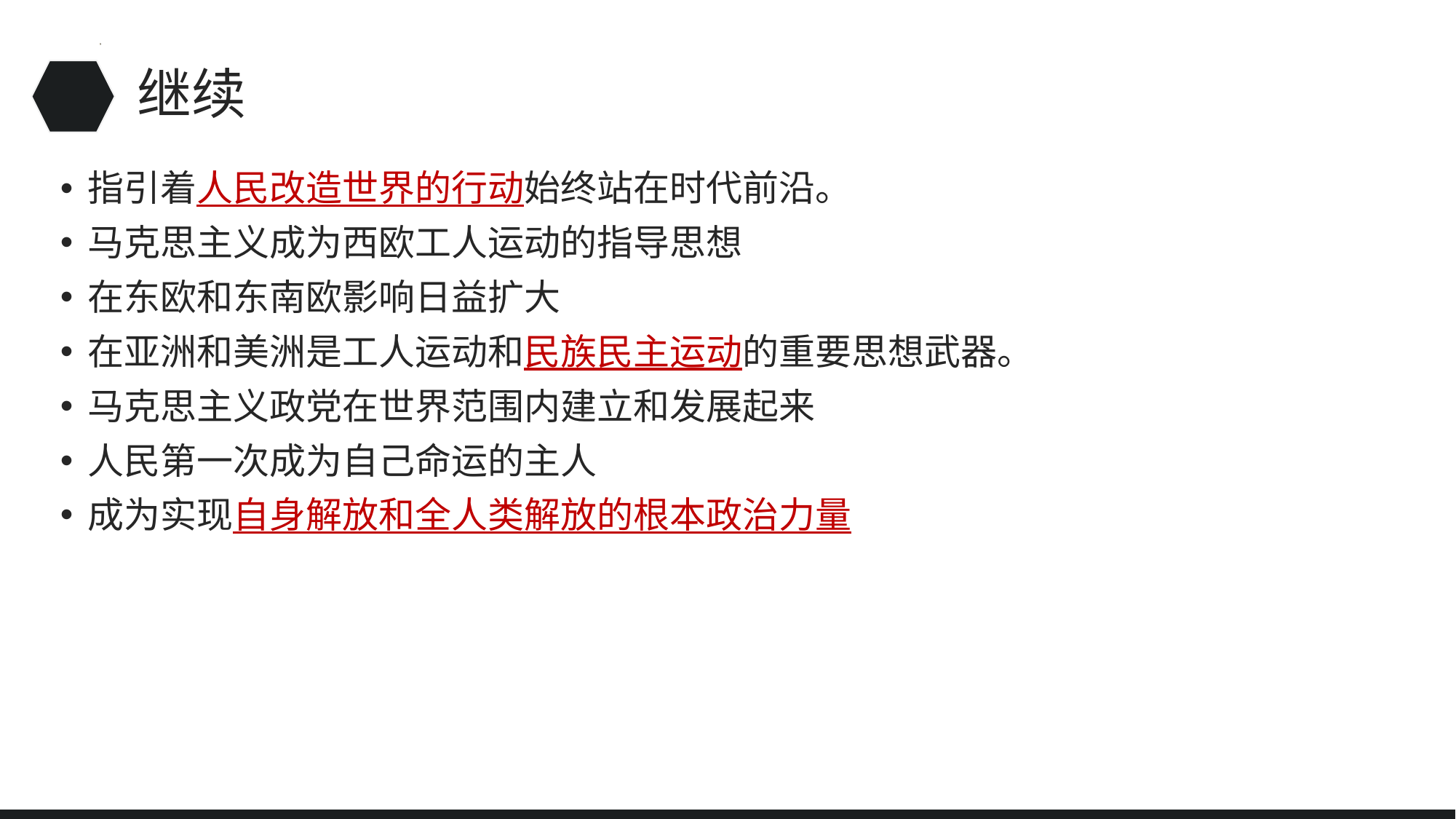

# 继续
指引着人民改造世界的行动始终站在时代前沿。
马克思主义成为西欧工人运动的指导思想
在东欧和东南欧影响日益扩大
在亚洲和美洲是工人运动和民族民主运动的重要思想武器。
马克思主义政党在世界范围内建立和发展起来
人民第一次成为自己命运的主人
成为实现自身解放和全人类解放的根本政治力量